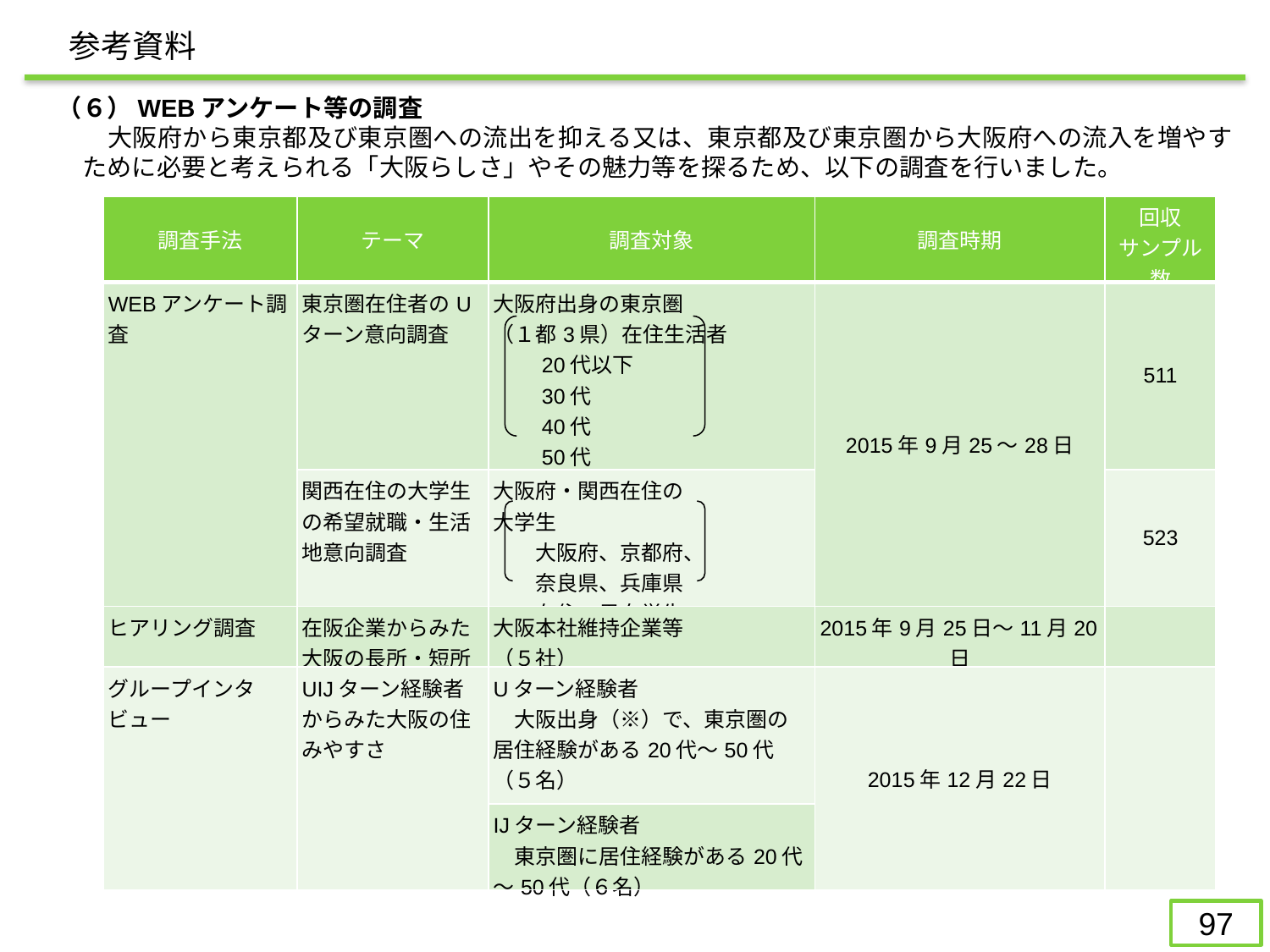

参考資料
（６）WEBアンケート等の調査
　　大阪府から東京都及び東京圏への流出を抑える又は、東京都及び東京圏から大阪府への流入を増やすために必要と考えられる「大阪らしさ」やその魅力等を探るため、以下の調査を行いました。
| 調査手法 | テーマ | 調査対象 | 調査時期 | 回収 サンプル数 |
| --- | --- | --- | --- | --- |
| WEBアンケート調査 | 東京圏在住者のUターン意向調査 | 大阪府出身の東京圏 （１都3県）在住生活者 　　20代以下 　　30代 　　40代 　　50代 　　60代以上の男女 | 2015年9月25～28日 | 511 |
|  | 関西在住の大学生の希望就職・生活地意向調査 | 大阪府・関西在住の 大学生 　　大阪府、京都府、 　　奈良県、兵庫県 　　在住の男女学生 |  | 523 |
| ヒアリング調査 | 在阪企業からみた大阪の長所・短所 | 大阪本社維持企業等 （５社） | 2015年9月25日～11月20日 |  |
| グループインタビュー | UIJターン経験者からみた大阪の住みやすさ | Uターン経験者 　大阪出身（※）で、東京圏の居住経験がある20代～50代（５名） 　※過去に居住していた者を含む | 2015年12月22日 |  |
|  |  | IJターン経験者 　東京圏に居住経験がある20代～50代（６名） |  |  |

97